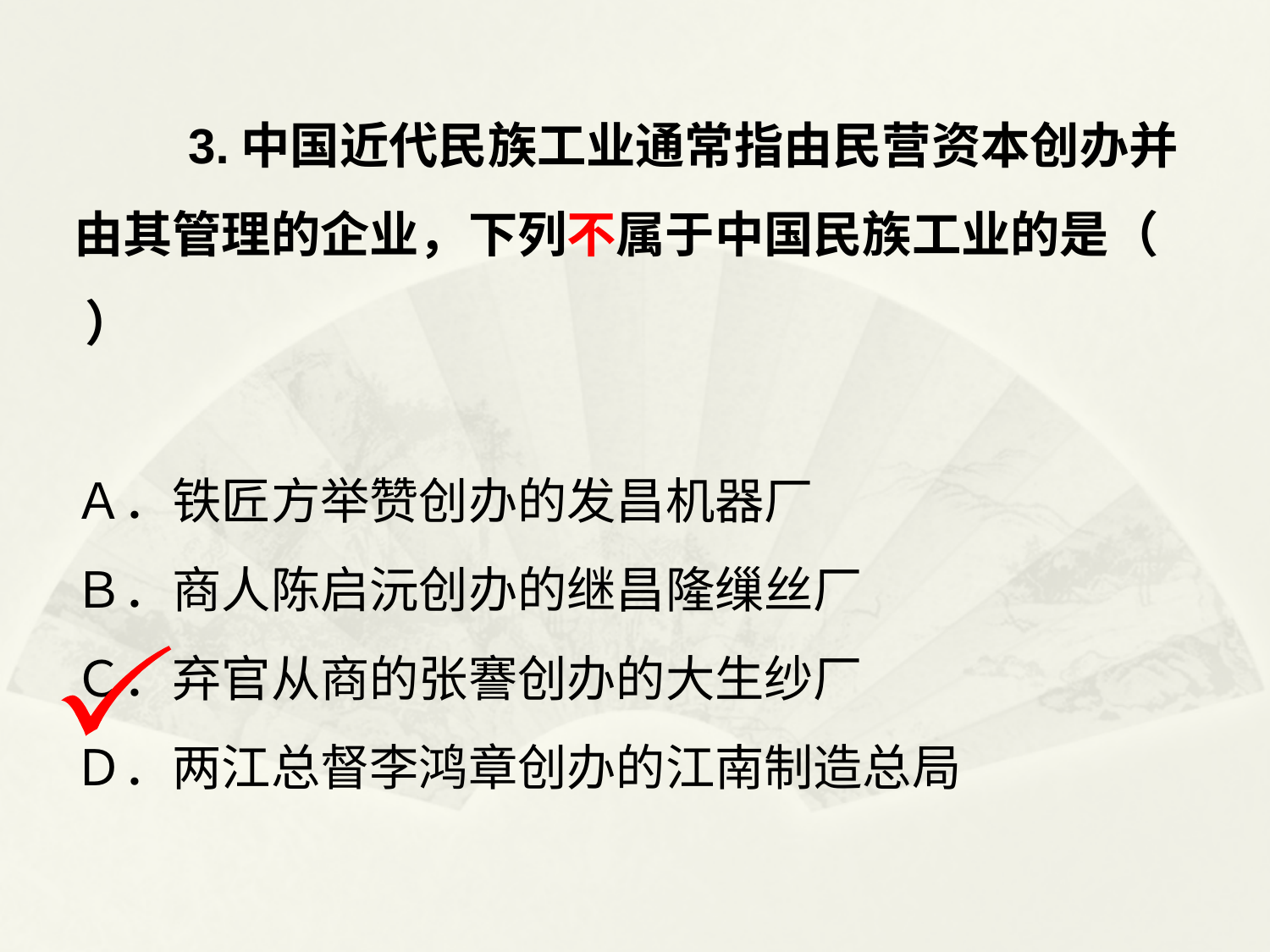

3.中国近代民族工业通常指由民营资本创办并由其管理的企业，下列不属于中国民族工业的是（    ）

Ａ．铁匠方举赞创办的发昌机器厂
Ｂ．商人陈启沅创办的继昌隆缫丝厂
Ｃ．弃官从商的张謇创办的大生纱厂
Ｄ．两江总督李鸿章创办的江南制造总局